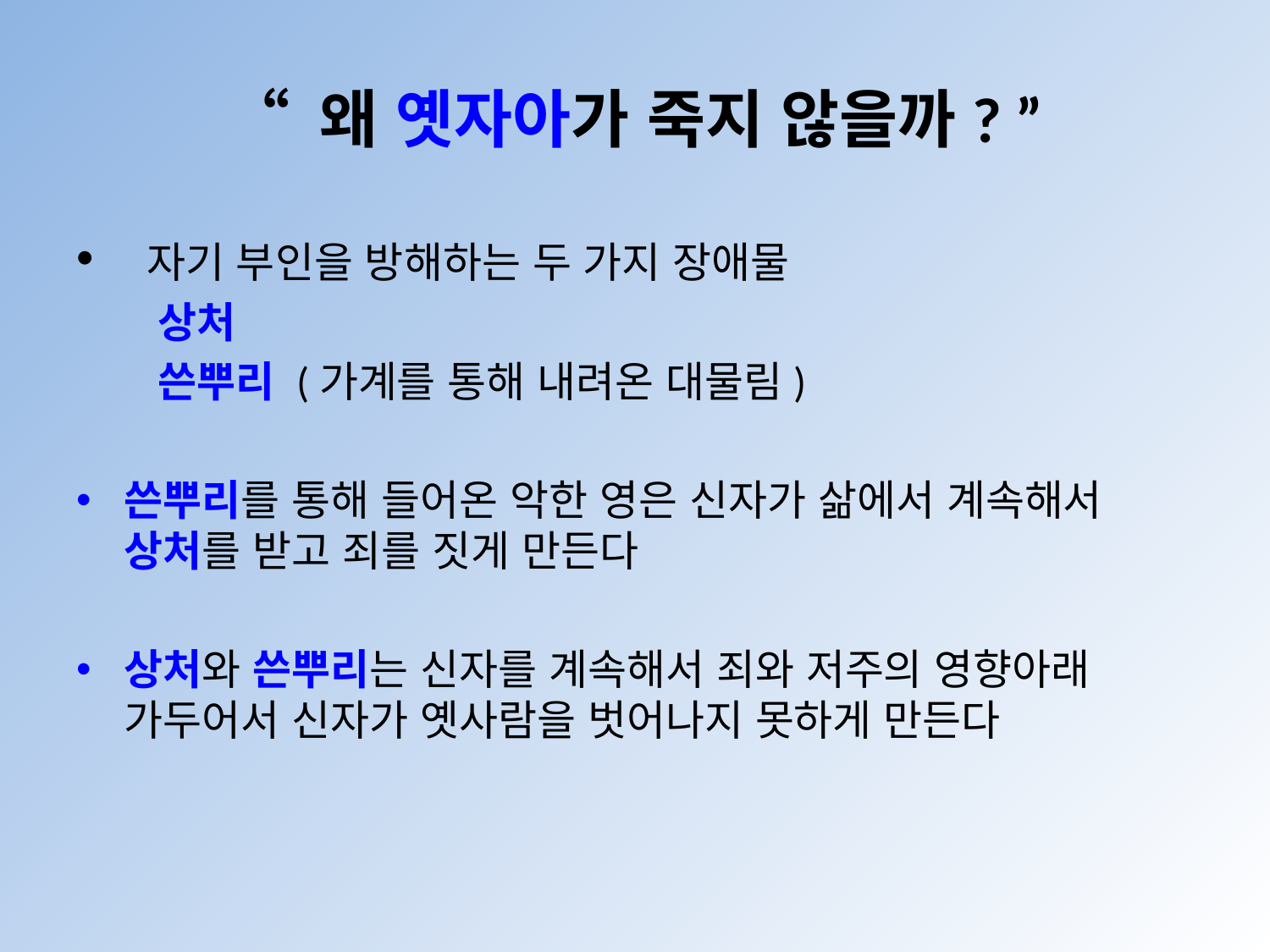

# “ 왜 옛자아가 죽지 않을까? ”
 자기 부인을 방해하는 두 가지 장애물
      상처
      쓴뿌리 (가계를 통해 내려온 대물림)

쓴뿌리를 통해 들어온 악한 영은 신자가 삶에서 계속해서 상처를 받고 죄를 짓게 만든다

상처와 쓴뿌리는 신자를 계속해서 죄와 저주의 영향아래 가두어서 신자가 옛사람을 벗어나지 못하게 만든다